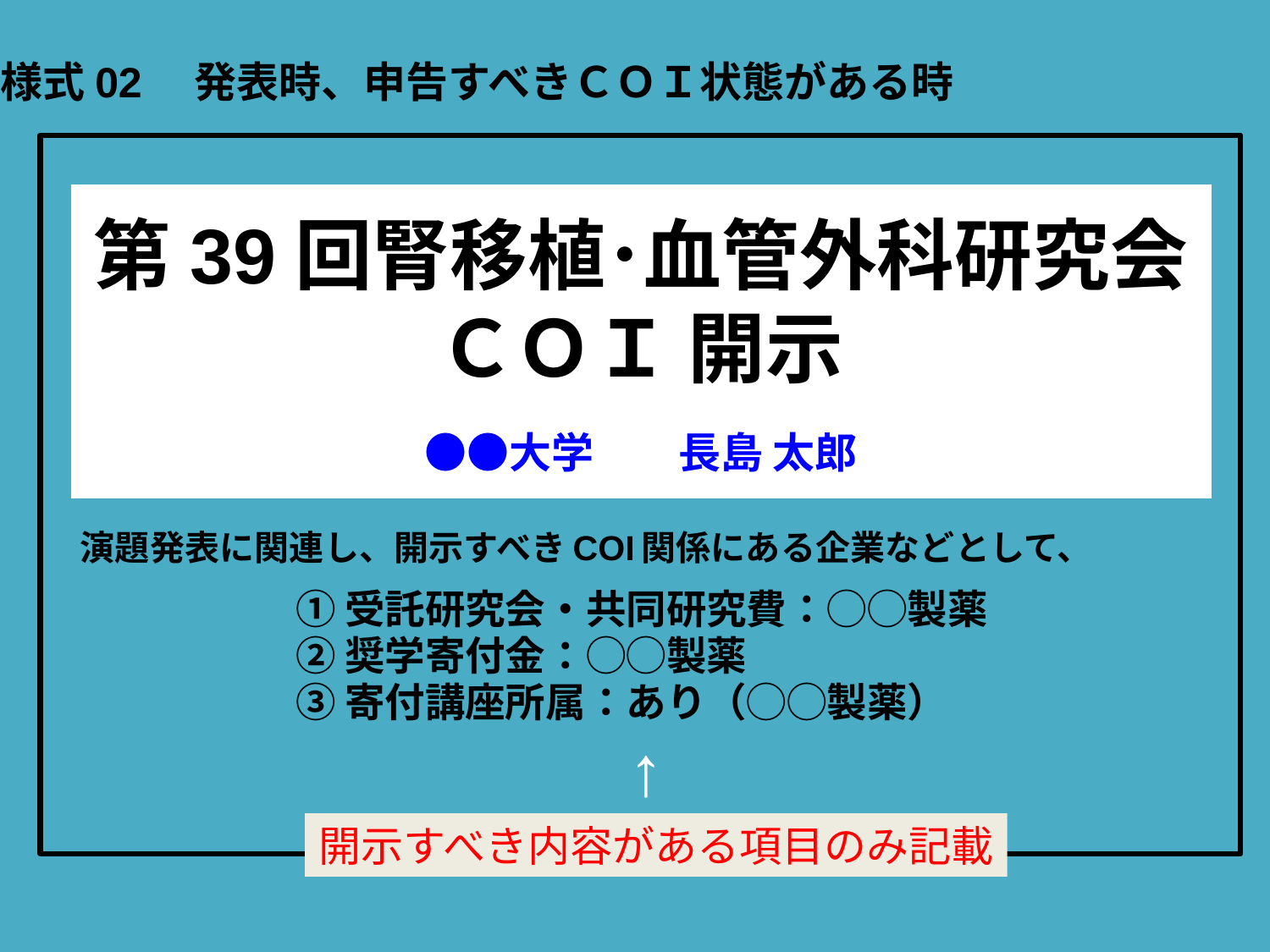

様式02　発表時、申告すべきＣＯＩ状態がある時

# 第39回腎移植･血管外科研究会 ＣＯＩ 開示 　 ●●大学　　長島 太郎
演題発表に関連し、開示すべきCOI関係にある企業などとして、

①受託研究会・共同研究費：◯◯製薬
②奨学寄付金：◯◯製薬
③寄付講座所属：あり（◯◯製薬）

↑
開示すべき内容がある項目のみ記載